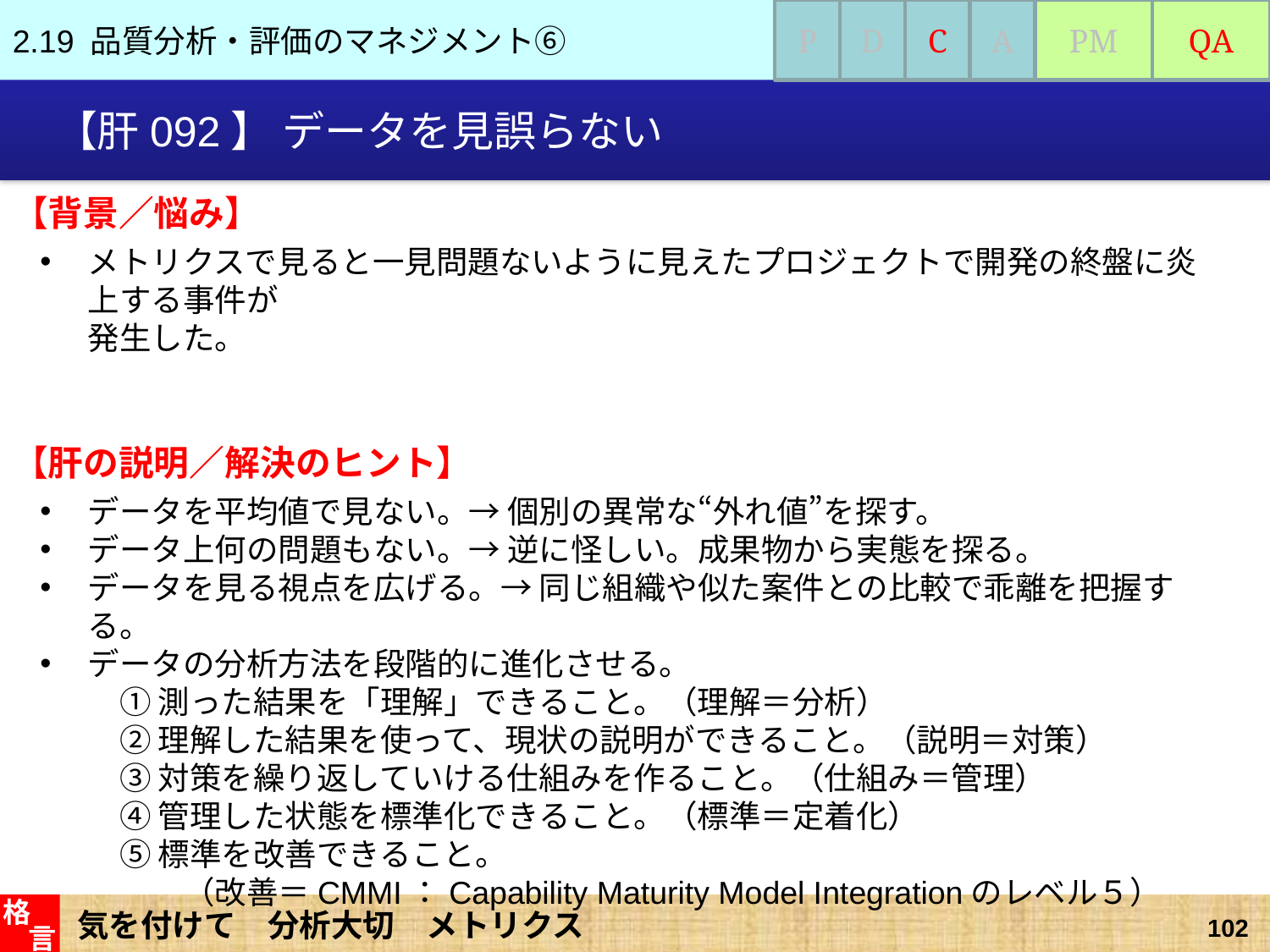

2.19 品質分析・評価のマネジメント⑥
P
D
C
A
PM
QA
# 【肝092】 データを見誤らない
【背景／悩み】
メトリクスで見ると一見問題ないように見えたプロジェクトで開発の終盤に炎上する事件が
発生した。
【肝の説明／解決のヒント】
データを平均値で見ない。→ 個別の異常な“外れ値”を探す。
データ上何の問題もない。→ 逆に怪しい。成果物から実態を探る。
データを見る視点を広げる。→ 同じ組織や似た案件との比較で乖離を把握する。
データの分析方法を段階的に進化させる。
　① 測った結果を「理解」できること。（理解＝分析）
　② 理解した結果を使って、現状の説明ができること。（説明＝対策）
　③ 対策を繰り返していける仕組みを作ること。（仕組み＝管理）
　④ 管理した状態を標準化できること。（標準＝定着化）
　⑤ 標準を改善できること。
　　　（改善＝CMMI：Capability Maturity Model Integrationのレベル５）
気を付けて　分析大切　メトリクス
格
言
102